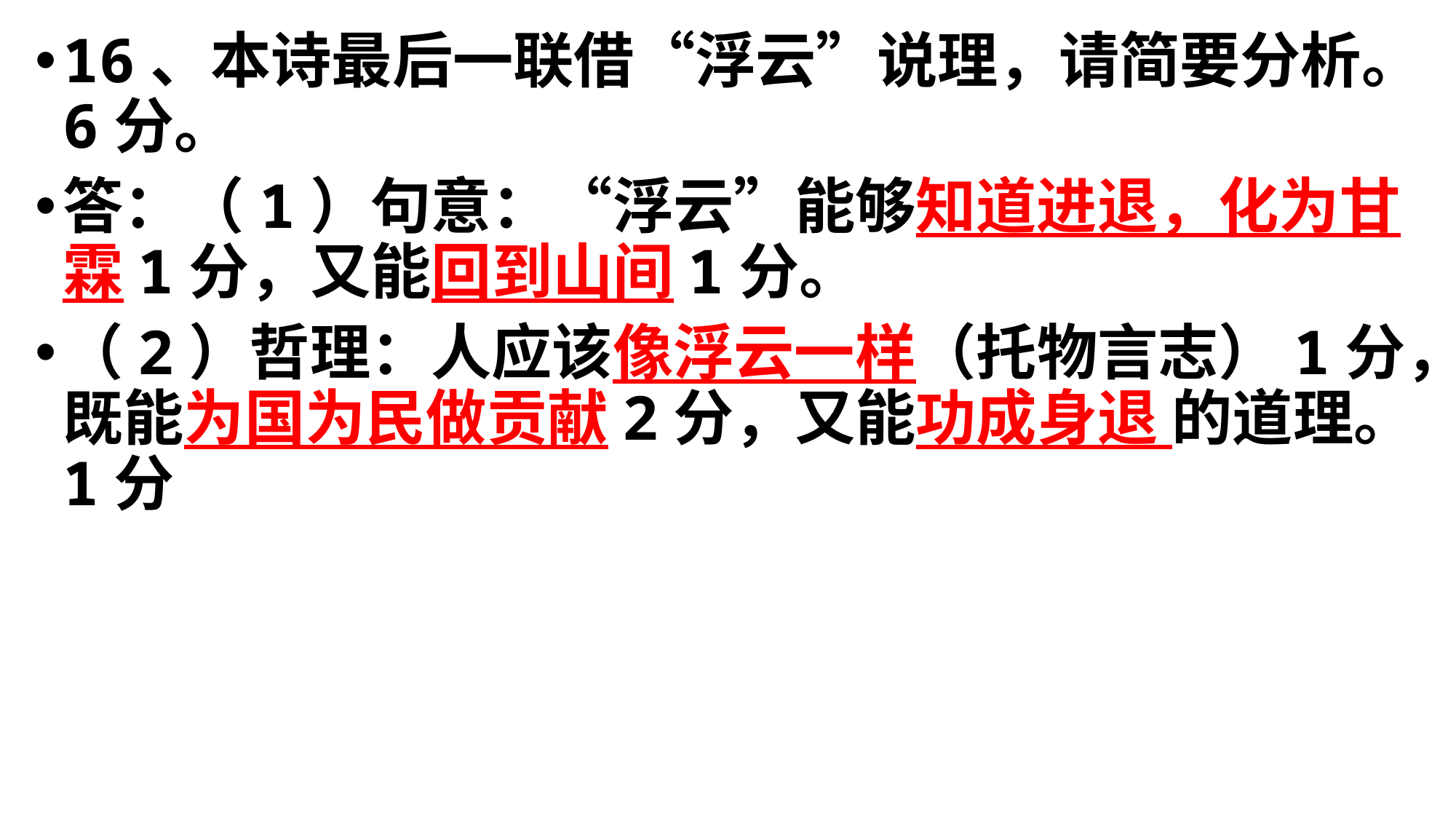

16、本诗最后一联借“浮云”说理，请简要分析。6分。
答：（1）句意：“浮云”能够知道进退，化为甘霖1分，又能回到山间1分。
（2）哲理：人应该像浮云一样（托物言志）1分，既能为国为民做贡献2分，又能功成身退 的道理。1分